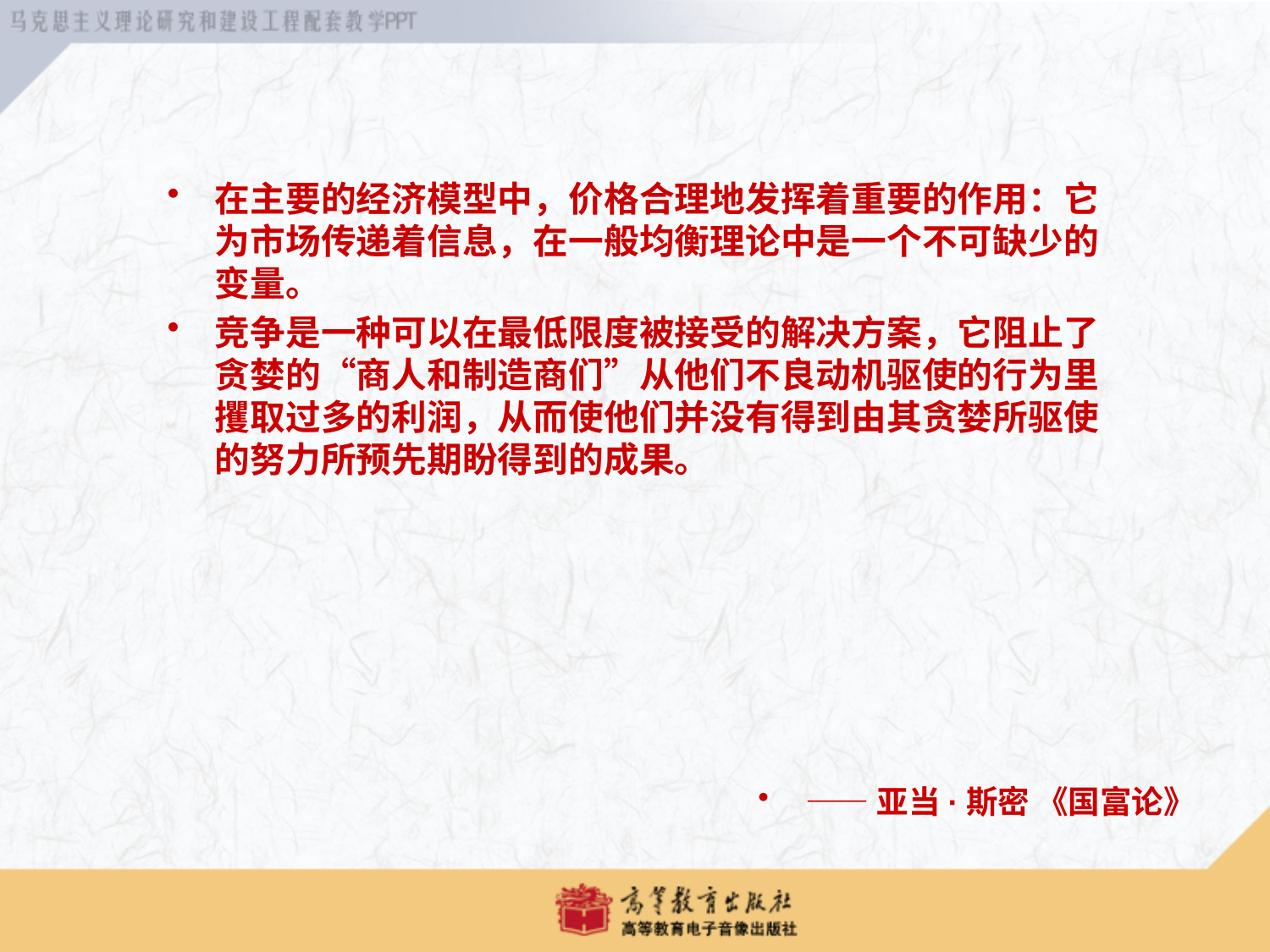

#
在主要的经济模型中，价格合理地发挥着重要的作用：它为市场传递着信息，在一般均衡理论中是一个不可缺少的变量。
竞争是一种可以在最低限度被接受的解决方案，它阻止了贪婪的“商人和制造商们”从他们不良动机驱使的行为里攫取过多的利润，从而使他们并没有得到由其贪婪所驱使的努力所预先期盼得到的成果。
——亚当·斯密 《国富论》